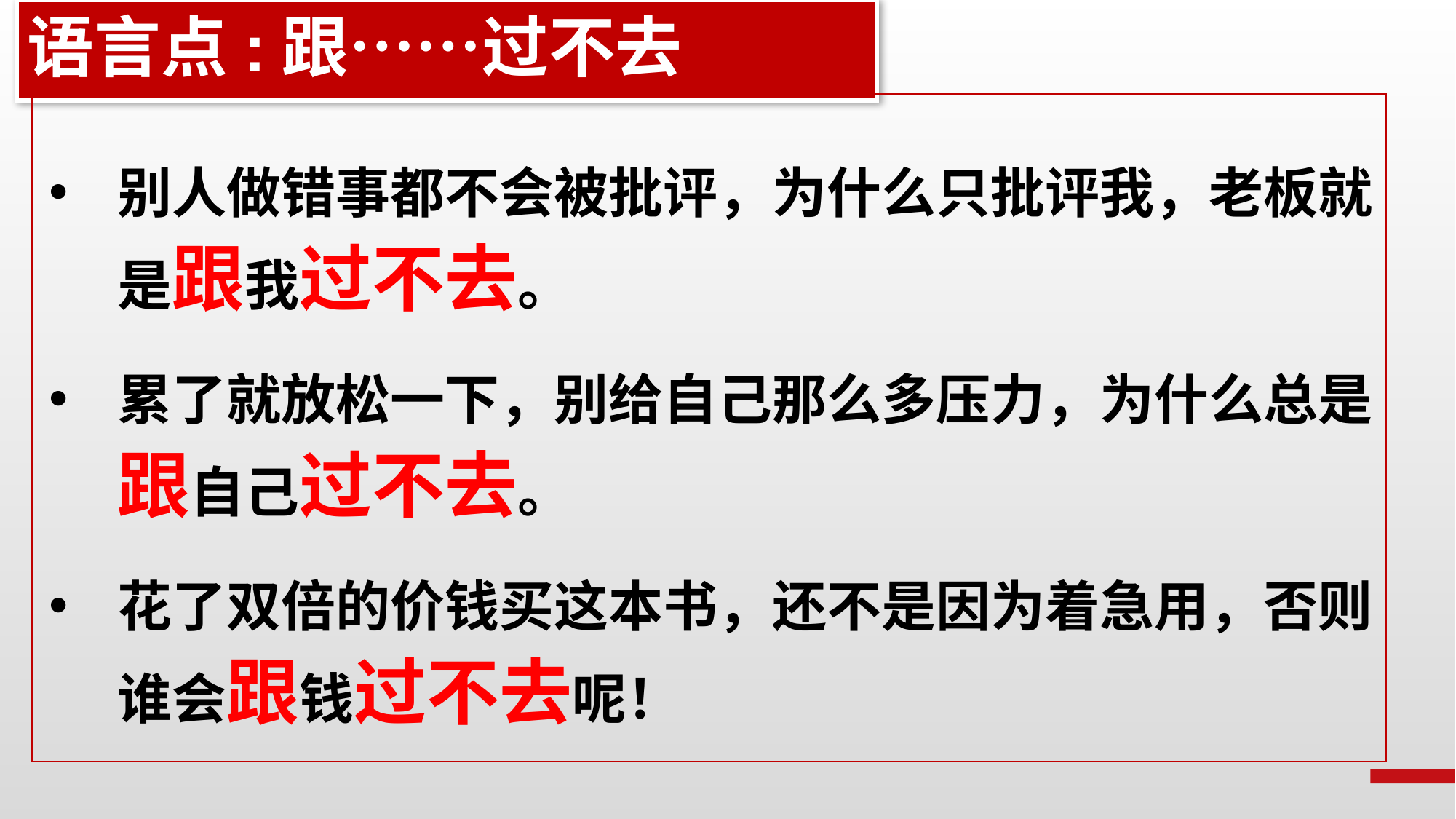

语言点:跟……过不去

别人做错事都不会被批评，为什么只批评我，老板就是跟我过不去。
累了就放松一下，别给自己那么多压力，为什么总是跟自己过不去。
花了双倍的价钱买这本书，还不是因为着急用，否则谁会跟钱过不去呢！